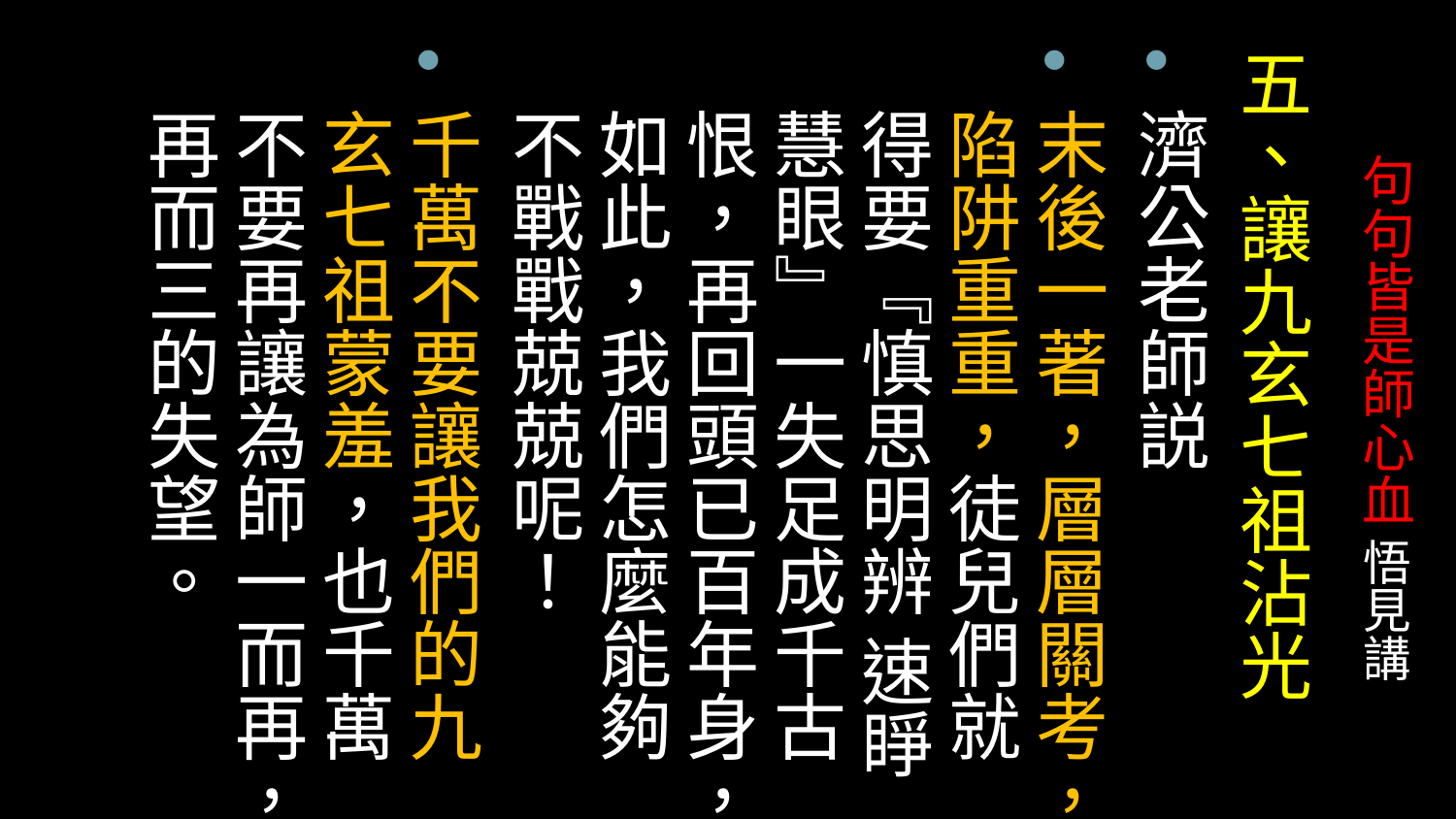

五、讓九玄七祖沾光
濟公老師説
末後一著，層層關考，陷阱重重，徒兒們就得要『慎思明辨 速睜慧眼』一失足成千古恨，再回頭已百年身，如此，我們怎麼能夠不戰戰兢兢呢！
千萬不要讓我們的九玄七祖蒙羞，也千萬不要再讓為師一而再，再而三的失望。

# 句句皆是師心血 悟見講